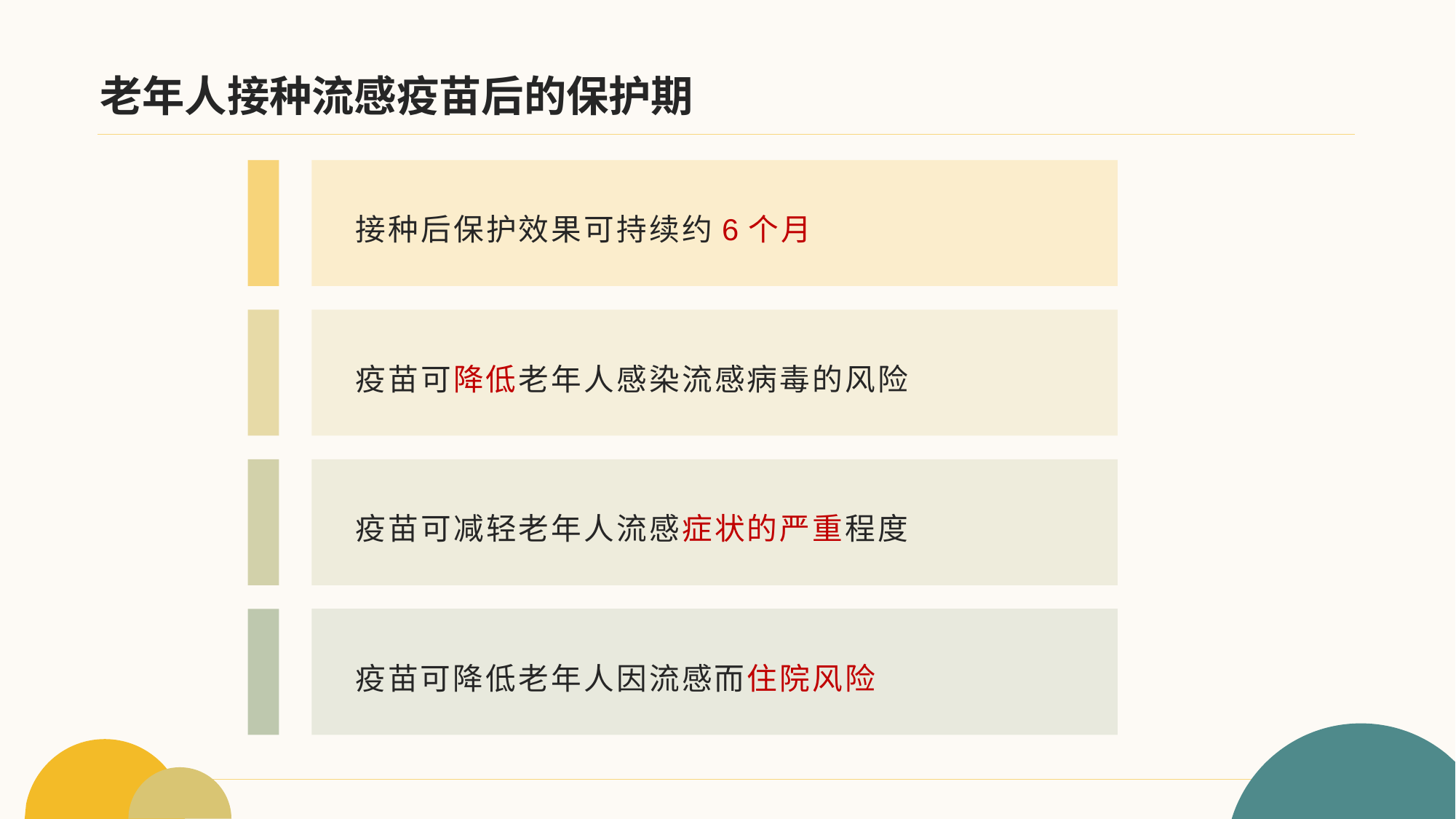

# 老年人接种流感疫苗后的保护期

接种后保护效果可持续约6个月

疫苗可降低老年人感染流感病毒的风险

疫苗可减轻老年人流感症状的严重程度

疫苗可降低老年人因流感而住院风险